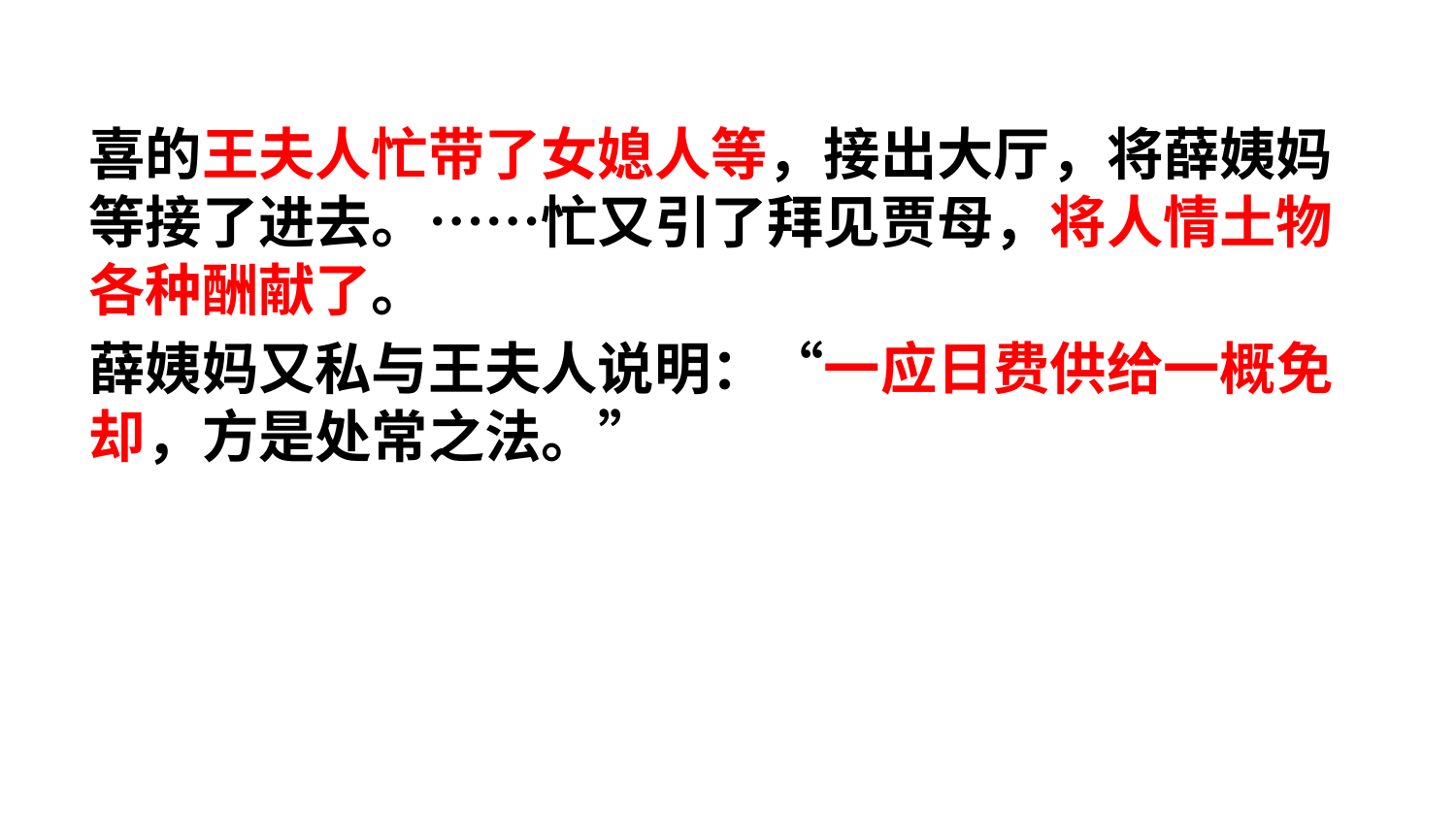

喜的王夫人忙带了女媳人等，接出大厅，将薛姨妈等接了进去。……忙又引了拜见贾母，将人情土物各种酬献了。
薛姨妈又私与王夫人说明：“一应日费供给一概免却，方是处常之法。”